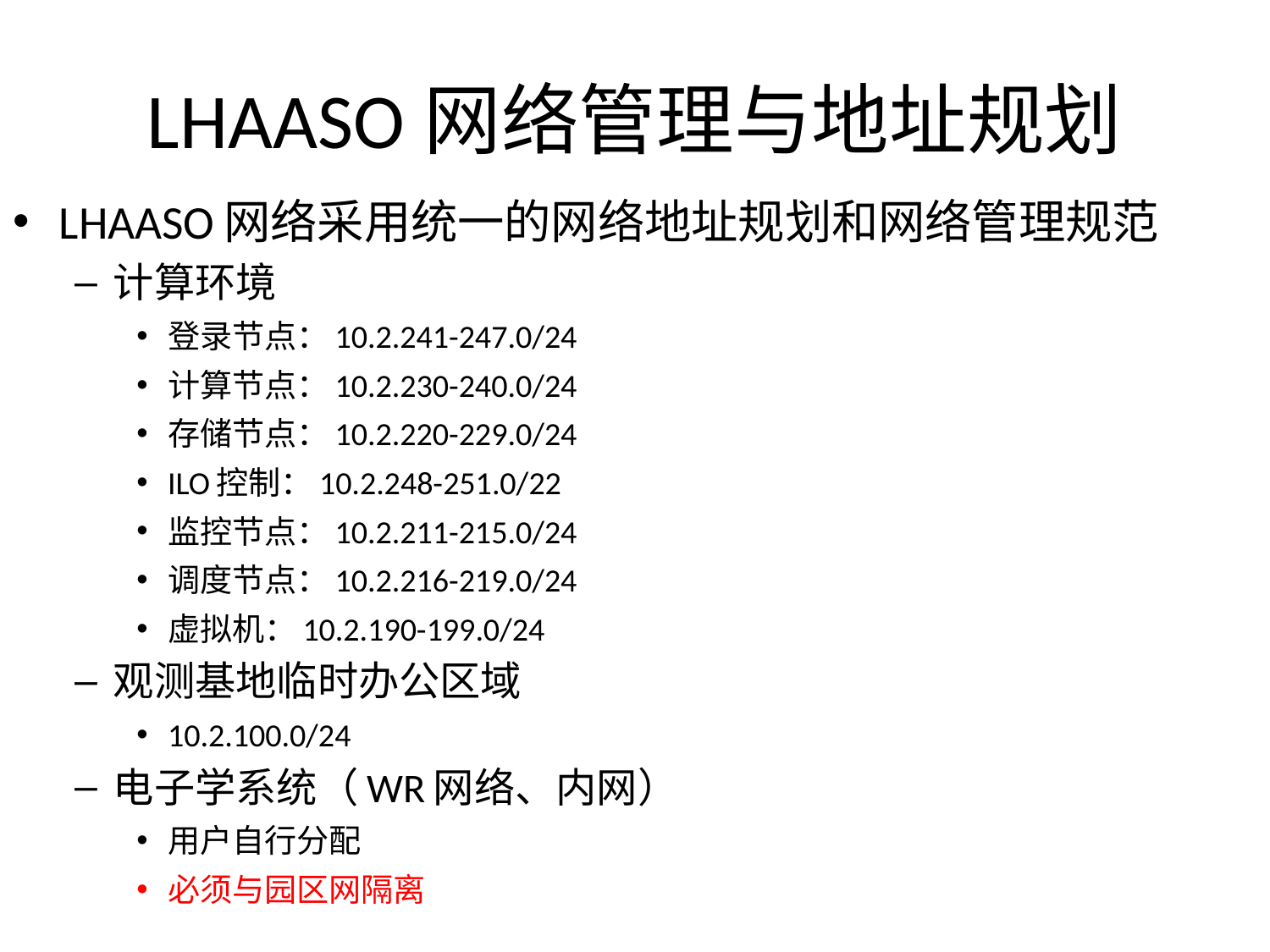

# LHAASO网络管理与地址规划
LHAASO网络采用统一的网络地址规划和网络管理规范
计算环境
登录节点：10.2.241-247.0/24
计算节点：10.2.230-240.0/24
存储节点：10.2.220-229.0/24
ILO控制：10.2.248-251.0/22
监控节点：10.2.211-215.0/24
调度节点：10.2.216-219.0/24
虚拟机：10.2.190-199.0/24
观测基地临时办公区域
10.2.100.0/24
电子学系统（WR网络、内网）
用户自行分配
必须与园区网隔离